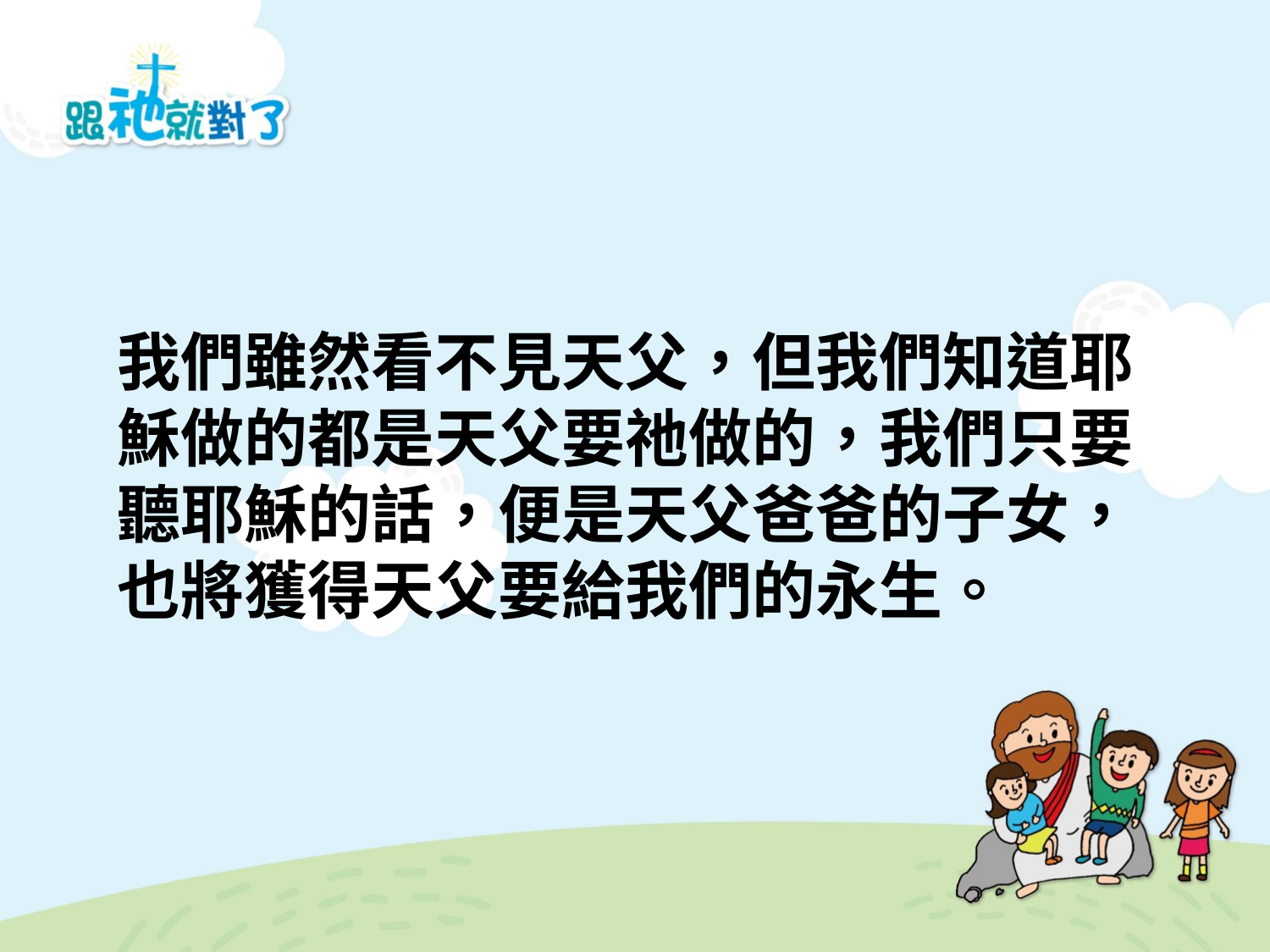

我們雖然看不見天父，但我們知道耶穌做的都是天父要祂做的，我們只要聽耶穌的話，便是天父爸爸的子女，也將獲得天父要給我們的永生。